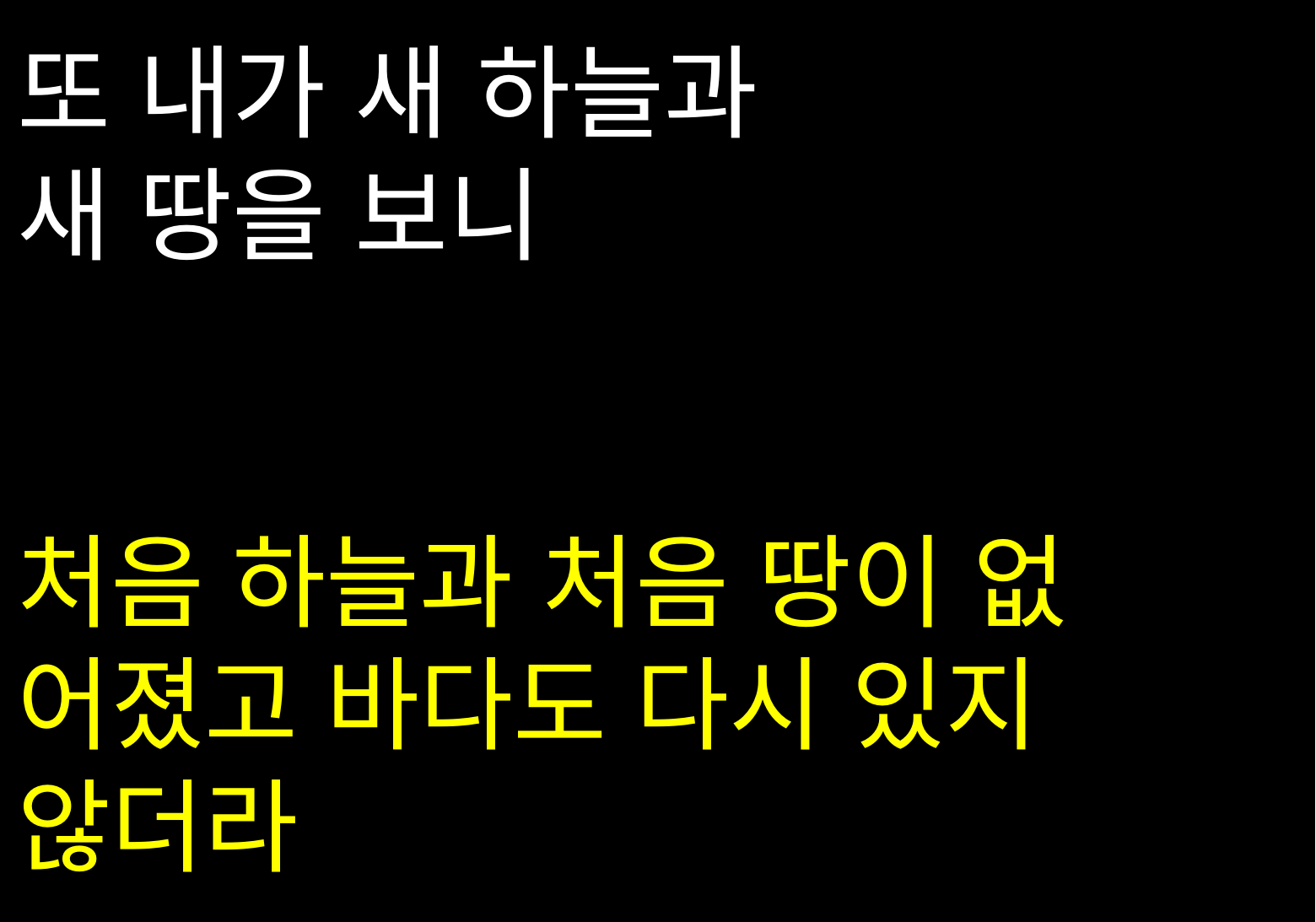

또 내가 새 하늘과
새 땅을 보니

처음 하늘과 처음 땅이 없
어졌고 바다도 다시 있지
않더라